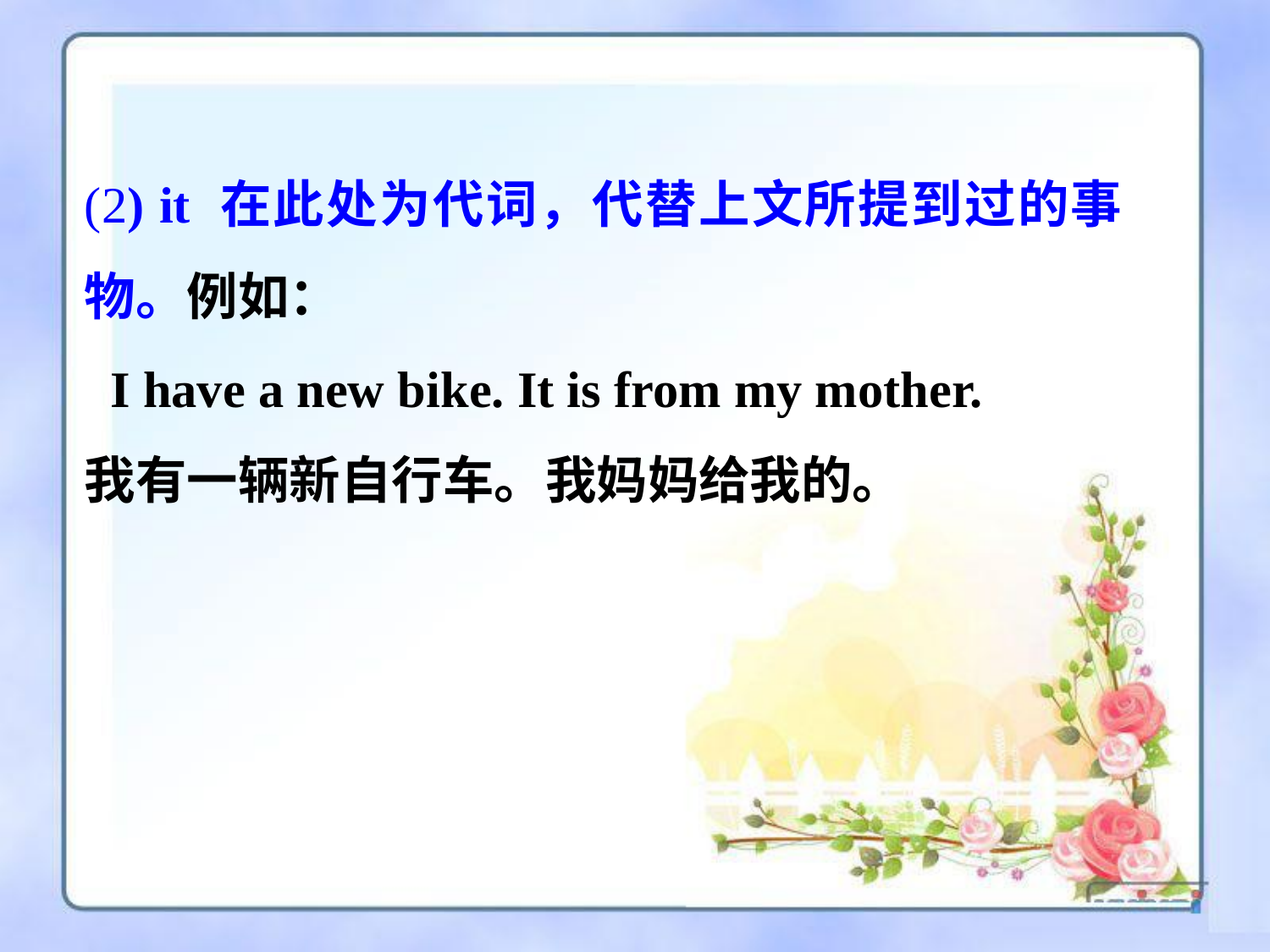

(2) it 在此处为代词，代替上文所提到过的事物。例如：
  I have a new bike. It is from my mother.
我有一辆新自行车。我妈妈给我的。